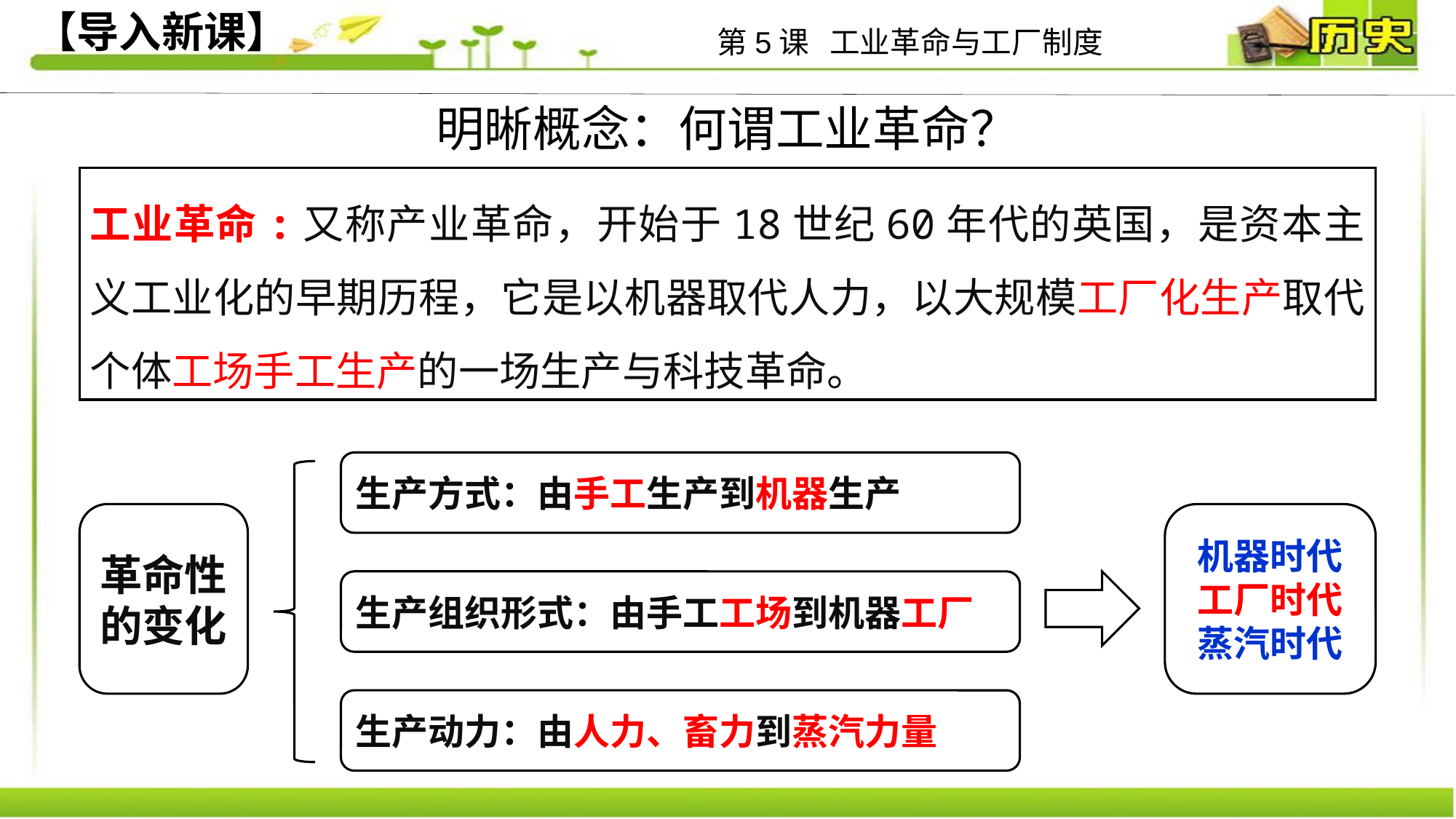

【导入新课】
第5课   工业革命与工厂制度
明晰概念：何谓工业革命？
工业革命:又称产业革命，开始于18世纪60年代的英国，是资本主义工业化的早期历程，它是以机器取代人力，以大规模工厂化生产取代个体工场手工生产的一场生产与科技革命。
生产方式：由手工生产到机器生产

革命性的变化
机器时代
工厂时代
蒸汽时代

生产组织形式：由手工工场到机器工厂
生产动力：由人力、畜力到蒸汽力量